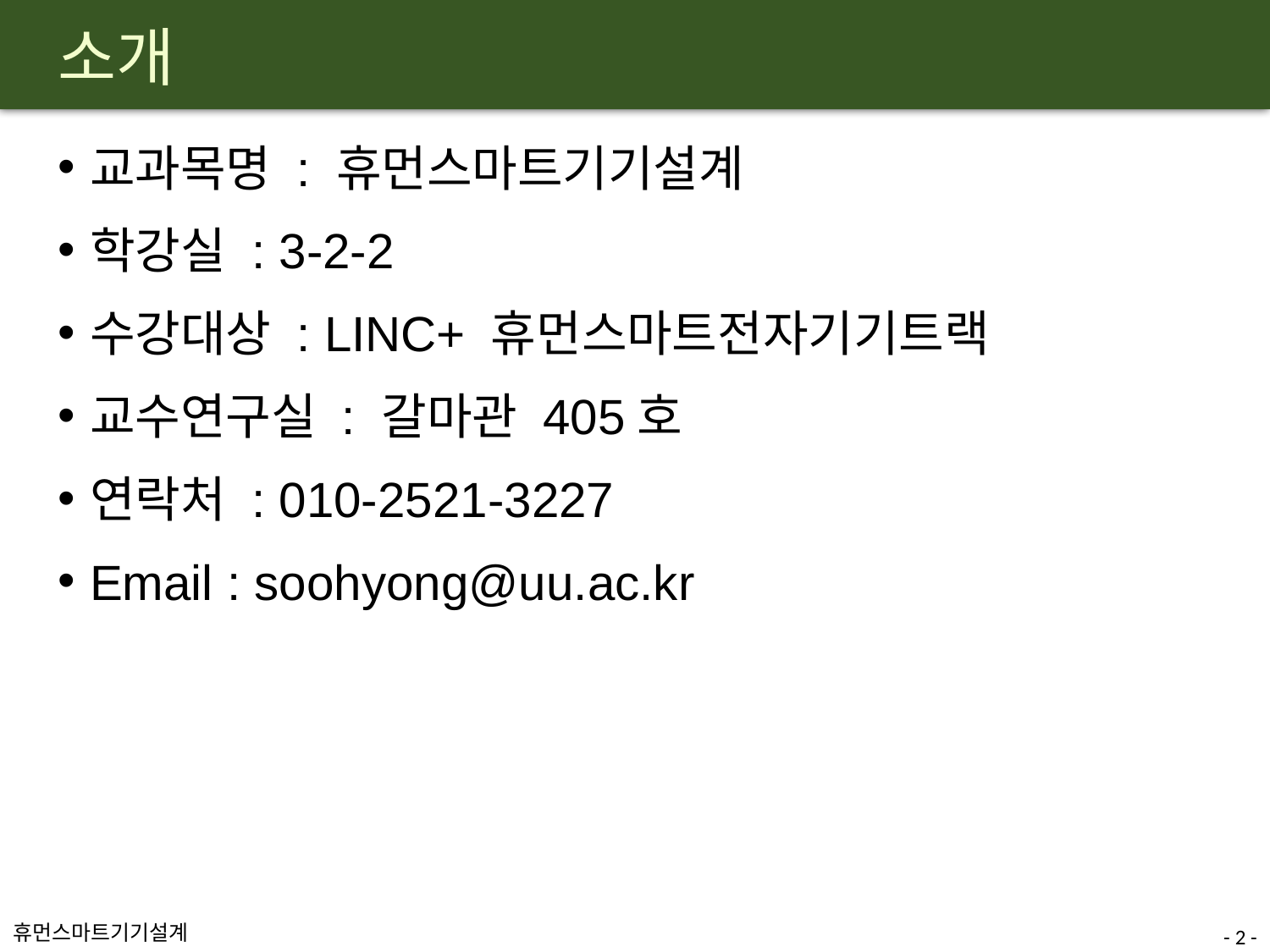

# 소개
교과목명 : 휴먼스마트기기설계
학강실 : 3-2-2
수강대상 : LINC+ 휴먼스마트전자기기트랙
교수연구실 : 갈마관 405호
연락처 : 010-2521-3227
Email : soohyong@uu.ac.kr
2